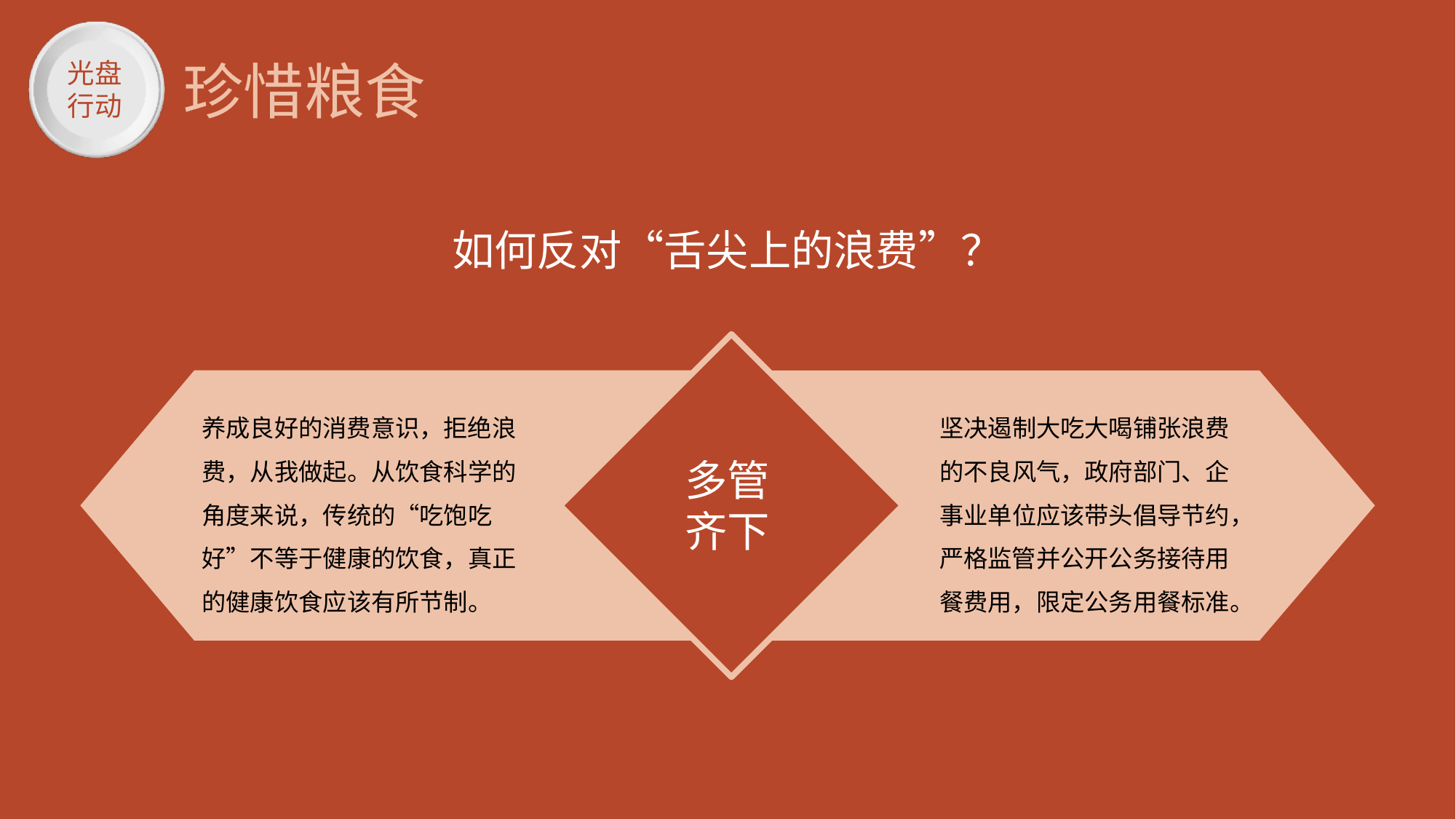

如何反对“舌尖上的浪费”？

养成良好的消费意识，拒绝浪费，从我做起。从饮食科学的角度来说，传统的“吃饱吃好”不等于健康的饮食，真正的健康饮食应该有所节制。
坚决遏制大吃大喝铺张浪费的不良风气，政府部门、企事业单位应该带头倡导节约，严格监管并公开公务接待用餐费用，限定公务用餐标准。
多管齐下